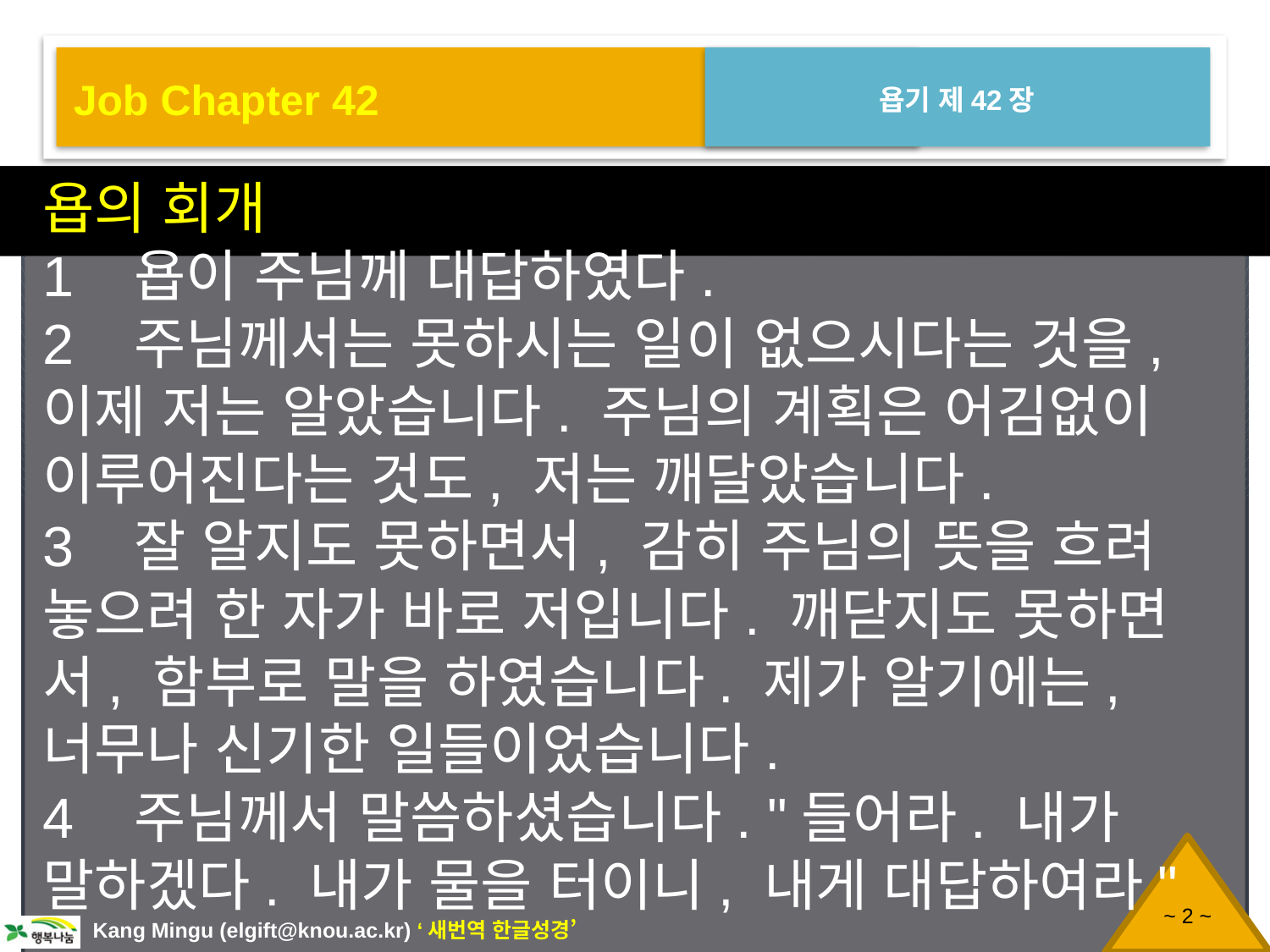

Job Chapter 42
욥기 제42장
욥의 회개
1   욥이 주님께 대답하였다.
2   주님께서는 못하시는 일이 없으시다는 것을, 이제 저는 알았습니다. 주님의 계획은 어김없이 이루어진다는 것도, 저는 깨달았습니다.
3   잘 알지도 못하면서, 감히 주님의 뜻을 흐려 놓으려 한 자가 바로 저입니다. 깨닫지도 못하면서, 함부로 말을 하였습니다. 제가 알기에는, 너무나 신기한 일들이었습니다.
4   주님께서 말씀하셨습니다. "들어라. 내가 말하겠다. 내가 물을 터이니, 내게 대답하여라"